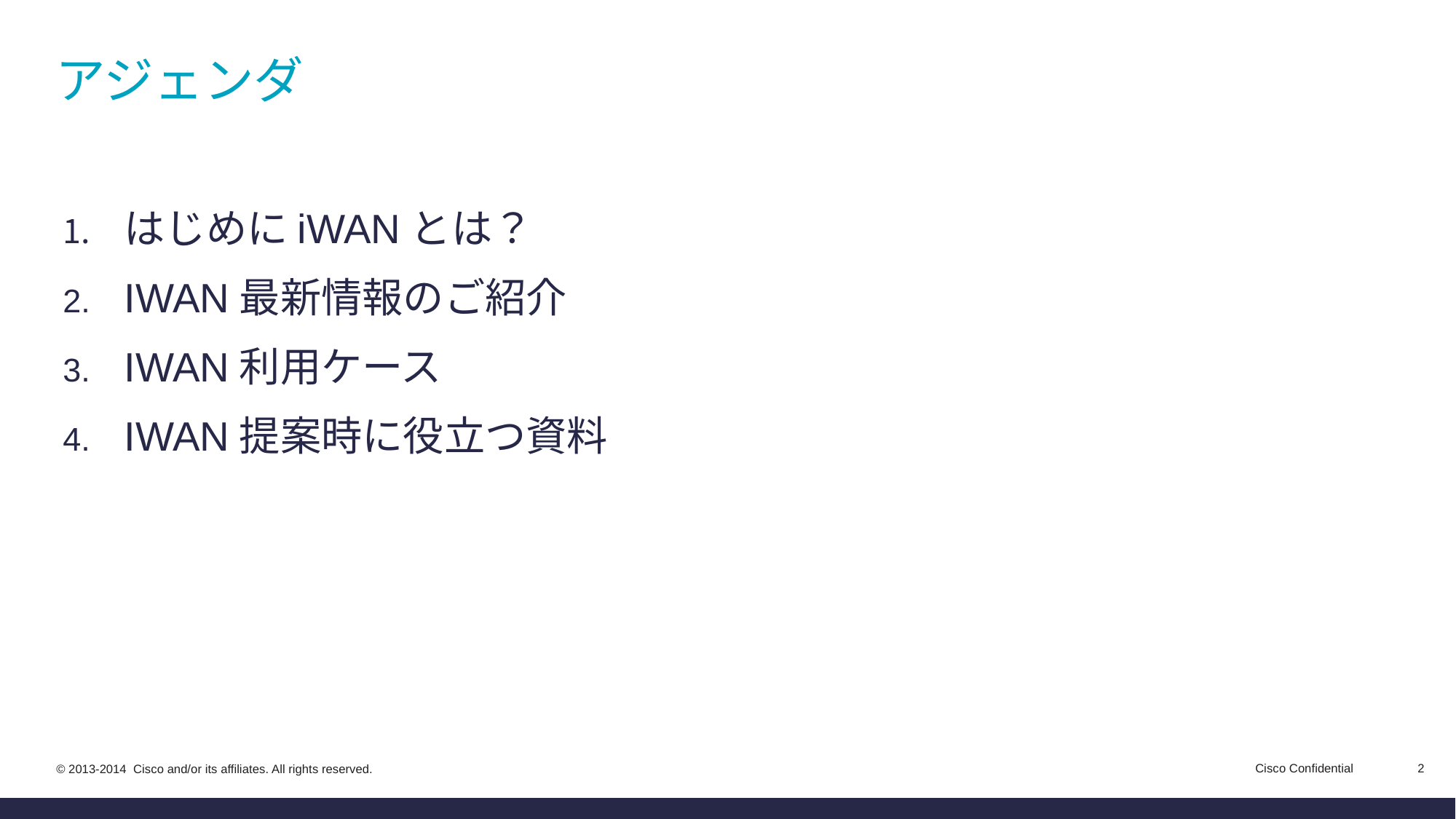

# アジェンダ
はじめにiWANとは？
IWAN最新情報のご紹介
IWAN利用ケース
IWAN提案時に役立つ資料